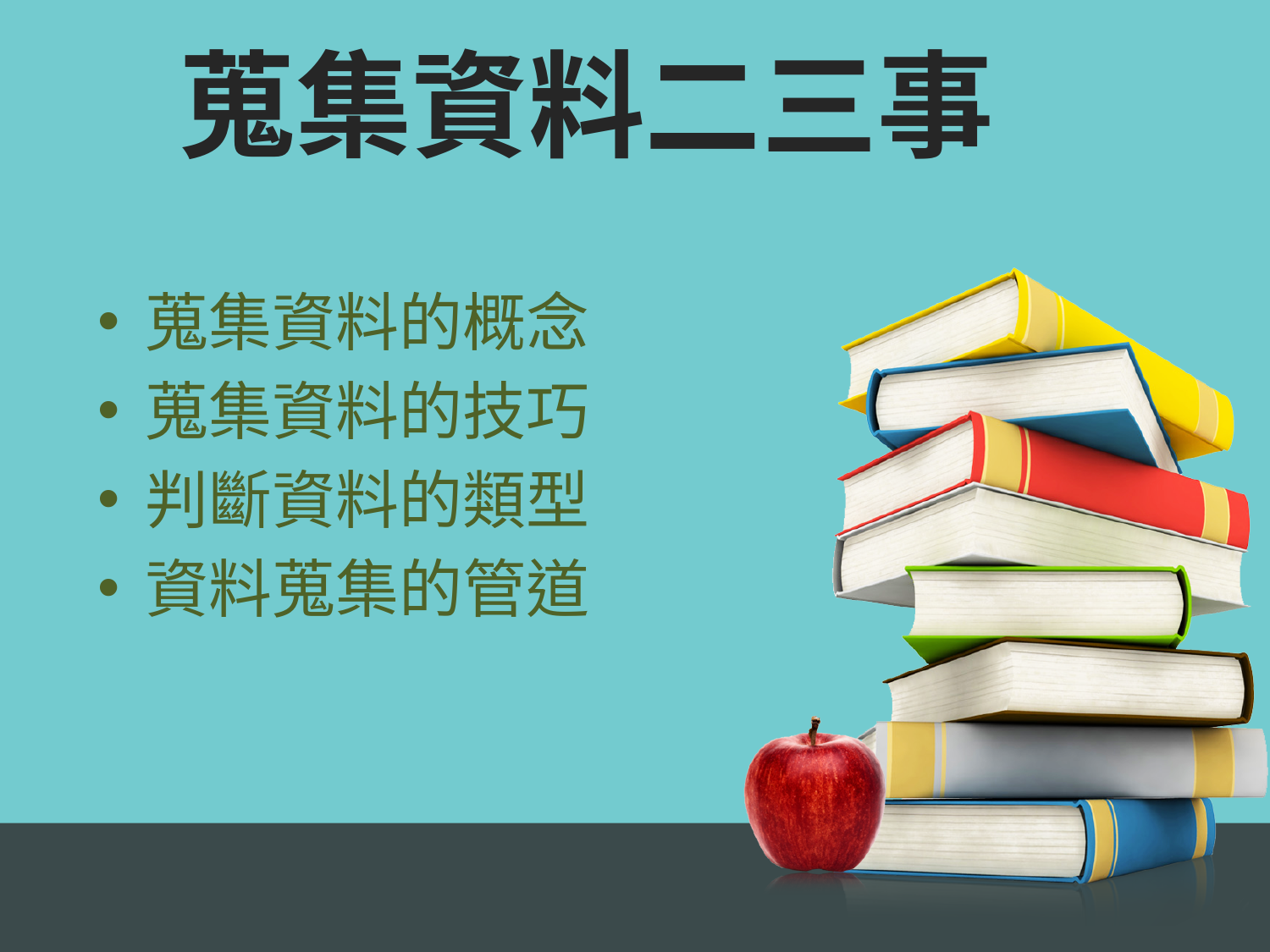

蒐集資料二三事
蒐集資料的概念
蒐集資料的技巧
判斷資料的類型
資料蒐集的管道